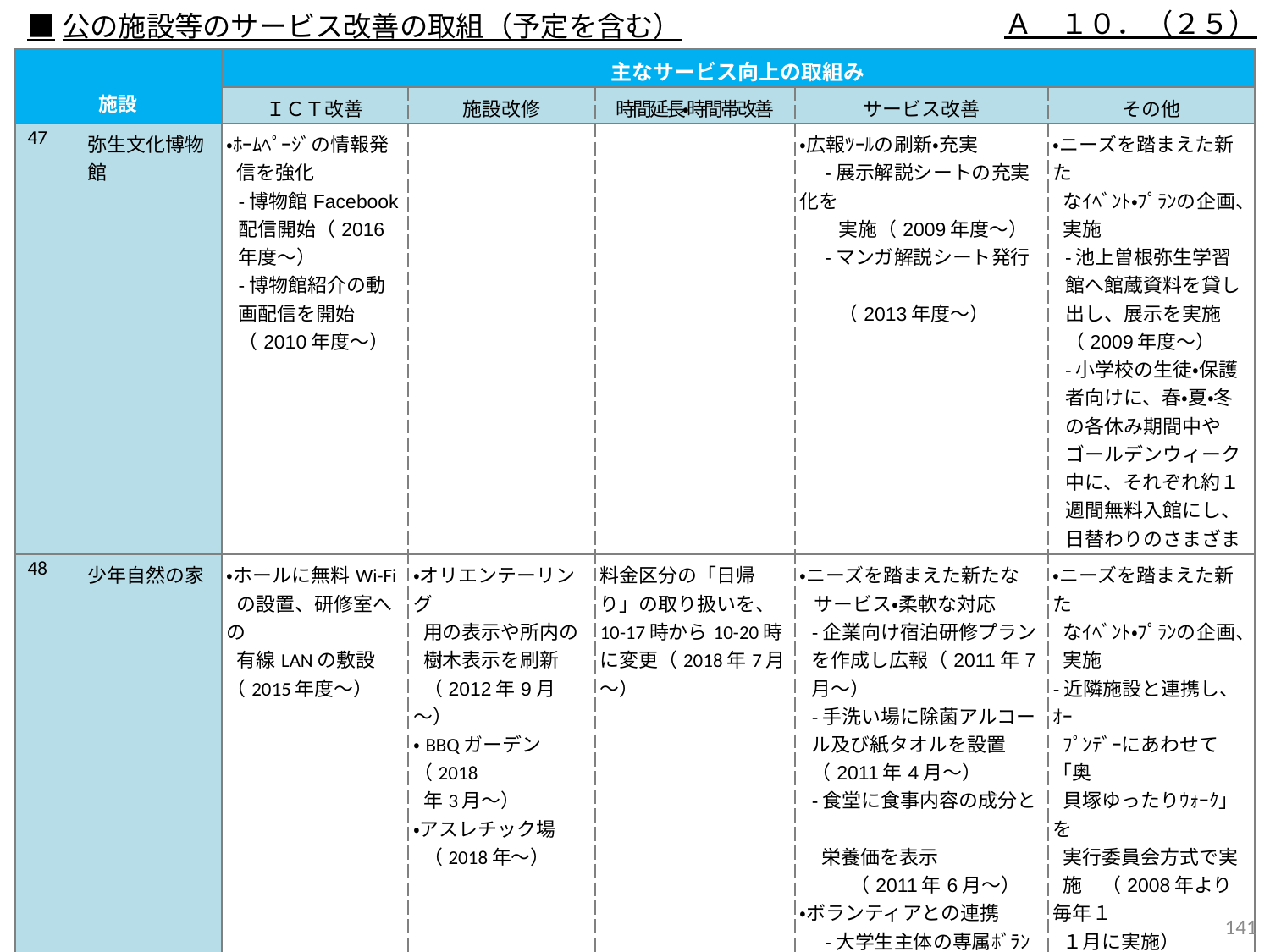

Ａ　１０．（２５）
■公の施設等のサービス改善の取組（予定を含む）
| 施設 |  | 主なサービス向上の取組み |  |  |  |  |
| --- | --- | --- | --- | --- | --- | --- |
|  |  | ＩＣＴ改善 | 施設改修 | 時間延長・時間帯改善 | サービス改善 | その他 |
| 47 | 弥生文化博物館 | ・ﾎｰﾑﾍﾟｰｼﾞの情報発 信を強化 -博物館Facebook配信開始（2016年度～） -博物館紹介の動画配信を開始（2010年度～） |  |  | ・広報ﾂｰﾙの刷新・充実 　-展示解説シートの充実化を 　　実施（2009年度～） 　-マンガ解説シート発行　 　　（2013年度～） | ・ニーズを踏まえた新た なｲﾍﾞﾝﾄ・ﾌﾟﾗﾝの企画、 実施 -池上曽根弥生学習館へ館蔵資料を貸し出し、展示を実施（2009年度～） -小学校の生徒・保護者向けに、春・夏・冬の各休み期間中やゴールデンウィーク中に、それぞれ約１週間無料入館にし、日替わりのさまざまなワークショップを実施（2011年度～） |
| 48 | 少年自然の家 | ・ホールに無料Wi-Fi の設置、研修室への 有線LANの敷設（2015年度～） | ・オリエンテーリング 用の表示や所内の 樹木表示を刷新 （2012年9月～） ・BBQガーデン（2018 年3月～） ・アスレチック場 （2018年～） | 料金区分の「日帰り」の取り扱いを、10-17時から10-20時に変更（2018年7月～） | ・ニーズを踏まえた新たな サービス・柔軟な対応 -企業向け宿泊研修プランを作成し広報（2011年7月～） -手洗い場に除菌アルコール及び紙タオルを設置（2011年4月～） -食堂に食事内容の成分と　 栄養価を表示 　　（2011年6月～） ・ボランティアとの連携 　-大学生主体の専属ﾎﾞﾗﾝﾃｨ ｱﾘｰﾀﾞｰを新たに組織し、ﾌﾟ ﾛｸﾞﾗﾑ支援（2012年5月～） | ・ニーズを踏まえた新た なｲﾍﾞﾝﾄ・ﾌﾟﾗﾝの企画、 実施 -近隣施設と連携し、ｵｰ ﾌﾟﾝﾃﾞｰにあわせて「奥 貝塚ゆったりｳｫｰｸ」を 実行委員会方式で実 施　（2008年より毎年１ １月に実施） -コスプレの森（2014年 より毎年6回程度実施） -森の中で読み聞かせ　 （2016年より毎年11月 に実施） |
141